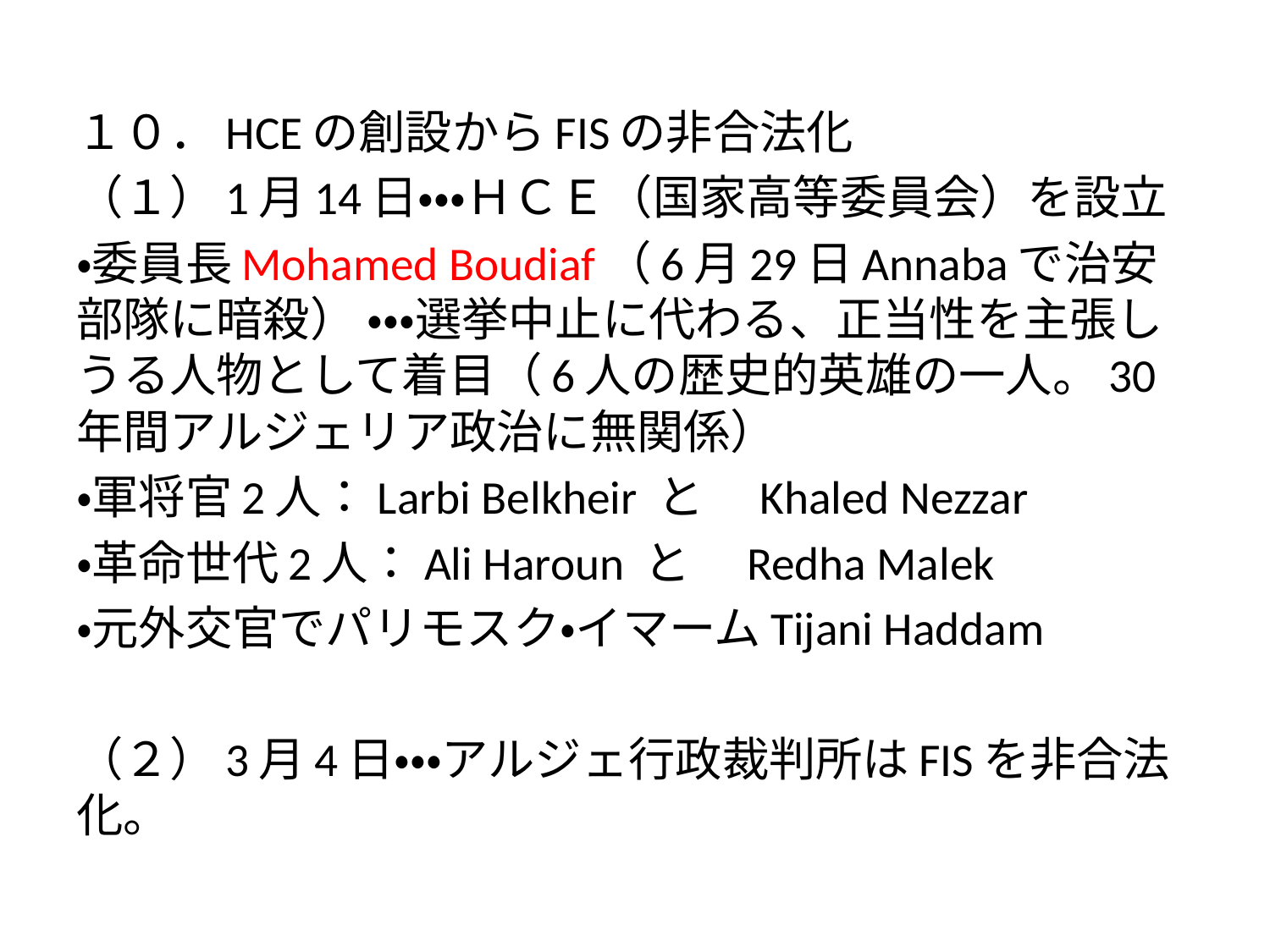

１０．HCEの創設からFISの非合法化
（１）1月14日・・・ＨＣＥ（国家高等委員会）を設立
・委員長Mohamed Boudiaf（6月29日Annabaで治安部隊に暗殺） ・・・選挙中止に代わる、正当性を主張しうる人物として着目（6人の歴史的英雄の一人。30年間アルジェリア政治に無関係）
・軍将官2人：Larbi Belkheir と　Khaled Nezzar
・革命世代2人：Ali Haroun と　Redha Malek
・元外交官でパリモスク・イマームTijani Haddam

（２）3月4日・・・アルジェ行政裁判所はFISを非合法化。